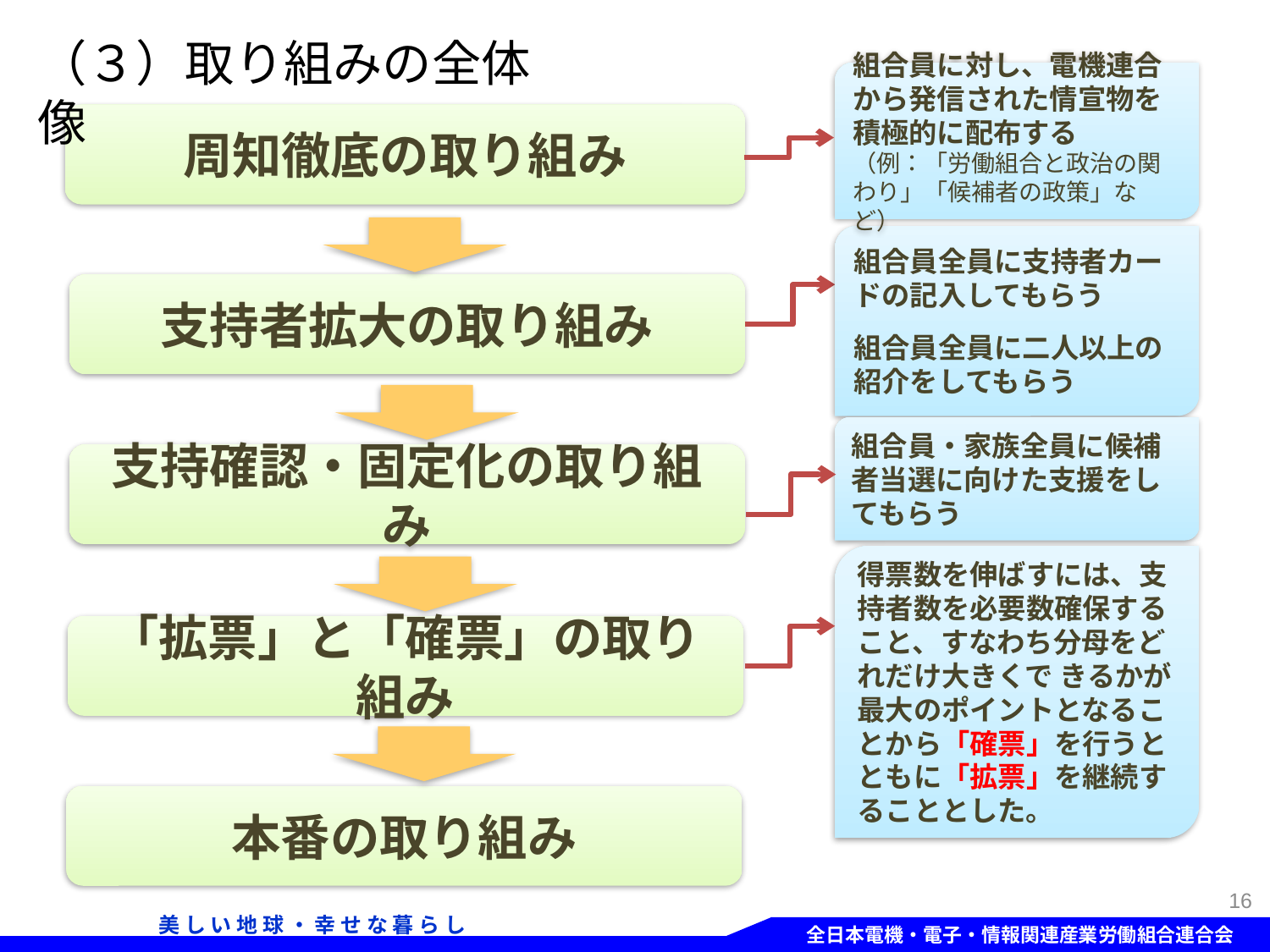

（３）取り組みの全体像
組合員に対し、電機連合から発信された情宣物を積極的に配布する
（例：「労働組合と政治の関わり」「候補者の政策」など）
周知徹底の取り組み

組合員全員に支持者カードの記入してもらう

組合員全員に二人以上の紹介をしてもらう
支持者拡大の取り組み

組合員・家族全員に候補者当選に向けた支援をしてもらう
支持確認・固定化の取り組み
得票数を伸ばすには、支持者数を必要数確保すること、すなわち分母をどれだけ大きくで きるかが最大のポイントとなることから「確票」を行うとともに「拡票」を継続することとした。

「拡票」と「確票」の取り組み

本番の取り組み
16